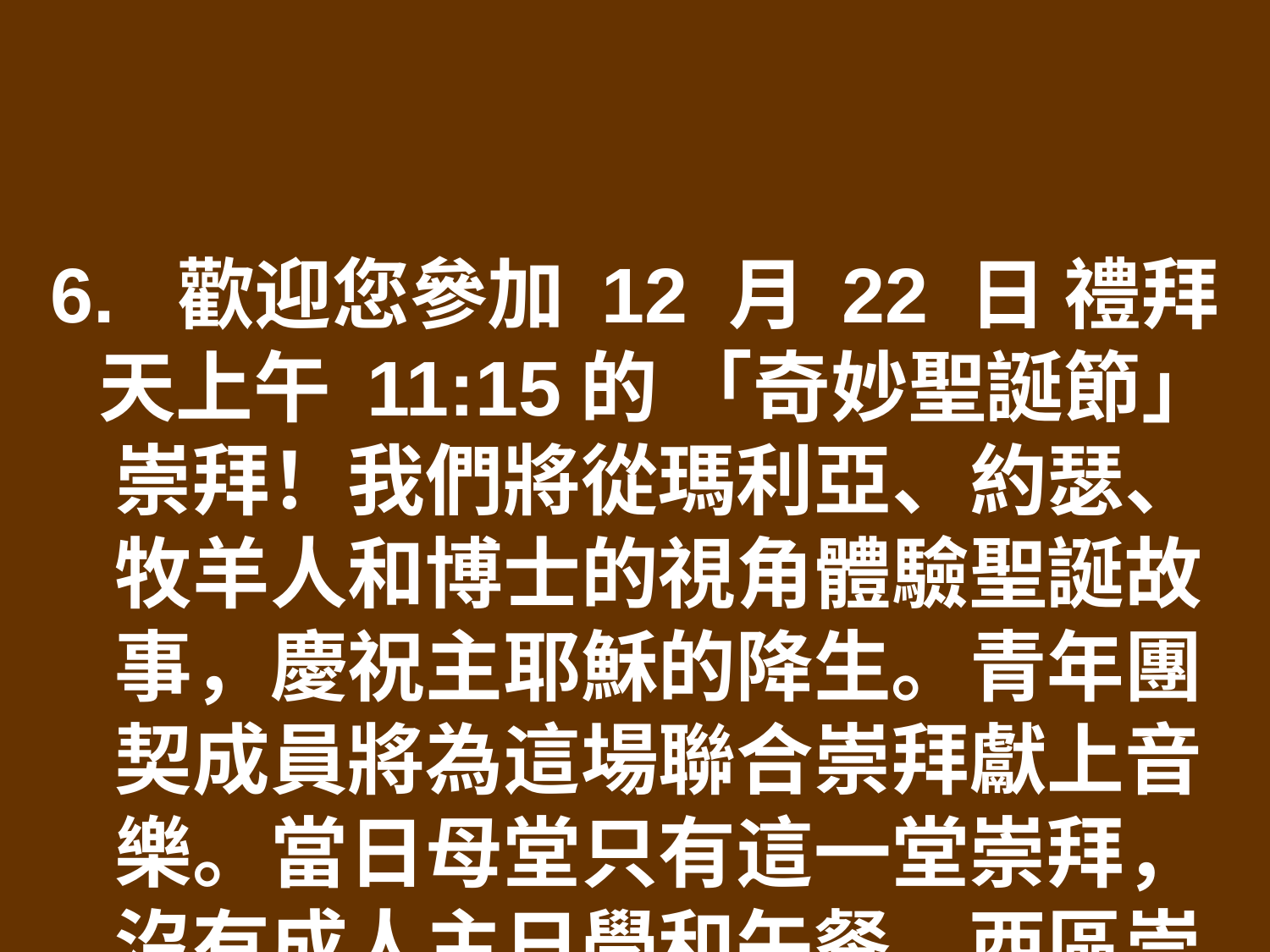

6.  歡迎您參加 12 月 22 日 禮拜天上午 11:15的 「奇妙聖誕節」崇拜！我們將從瑪利亞、約瑟、牧羊人和博士的視角體驗聖誕故事，慶祝主耶穌的降生。青年團契成員將為這場聯合崇拜獻上音樂。當日母堂只有這一堂崇拜，沒有成人主日學和午餐。西區崇拜照常進行。